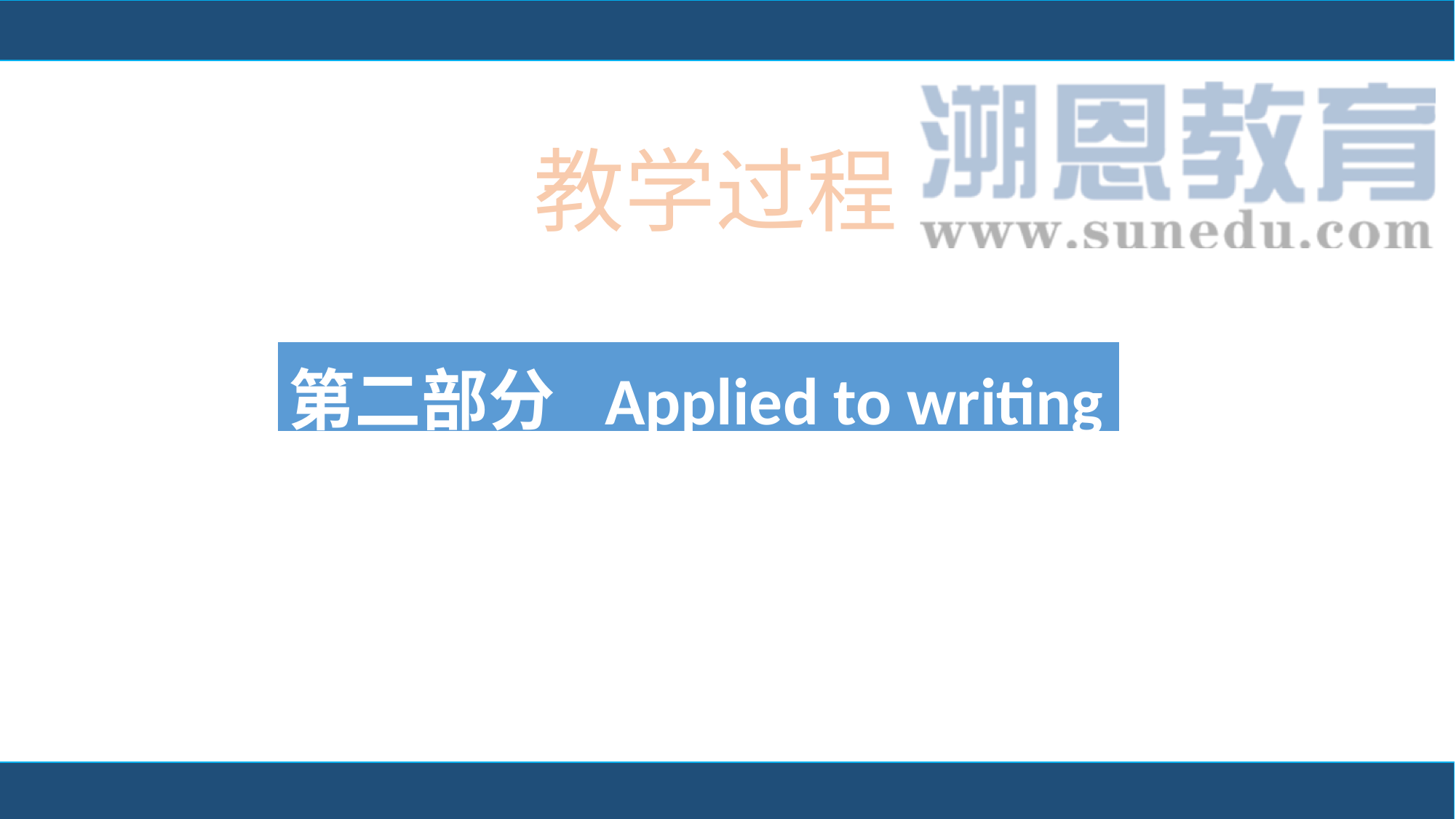

教学过程

| 第二部分 Applied to writing |
| --- |